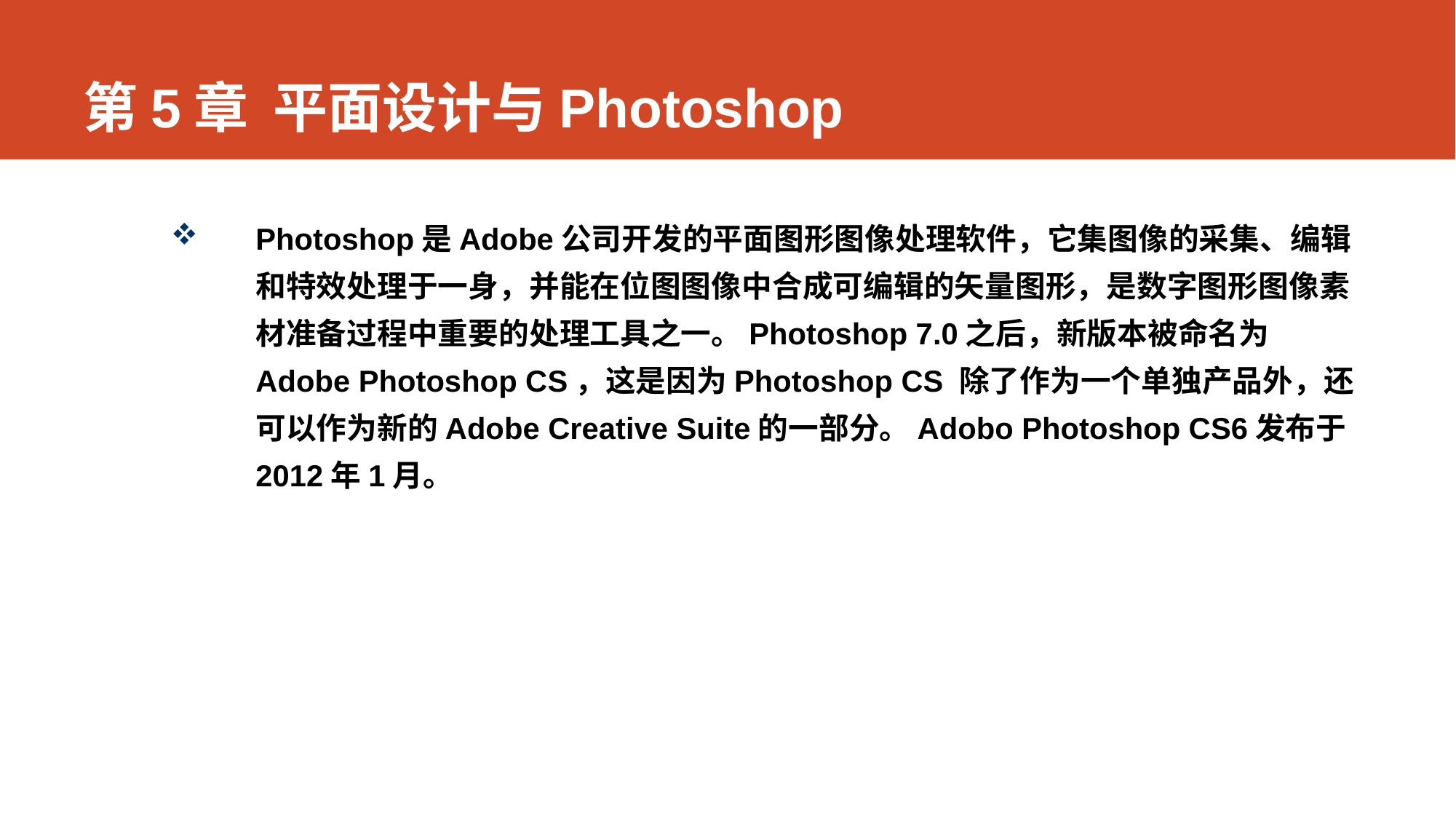

# 第5章  平面设计与Photoshop
Photoshop是Adobe公司开发的平面图形图像处理软件，它集图像的采集、编辑和特效处理于一身，并能在位图图像中合成可编辑的矢量图形，是数字图形图像素材准备过程中重要的处理工具之一。Photoshop 7.0之后，新版本被命名为Adobe Photoshop CS，这是因为Photoshop CS 除了作为一个单独产品外，还可以作为新的Adobe Creative Suite的一部分。Adobo Photoshop CS6发布于2012年1月。